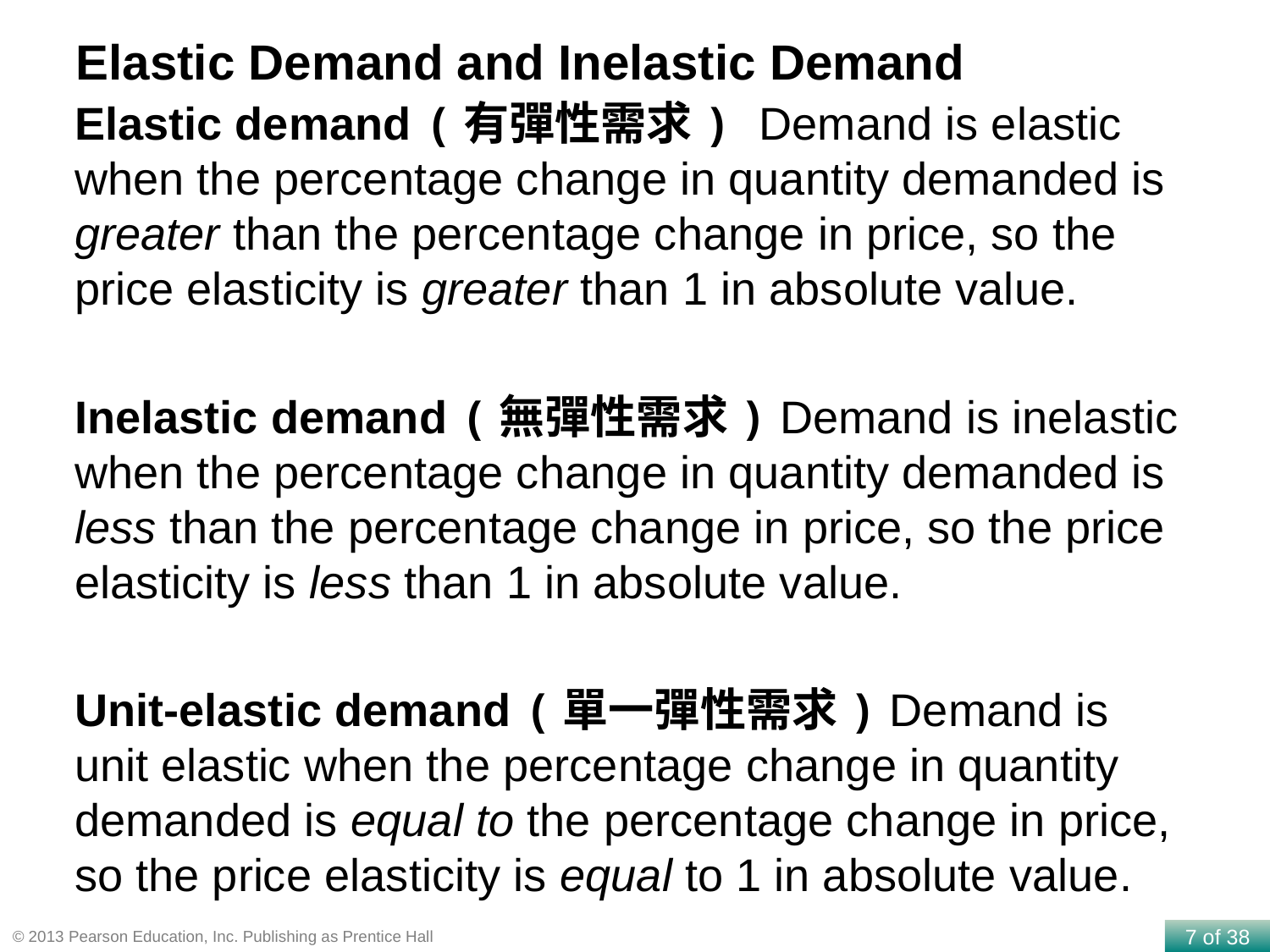

Elastic Demand and Inelastic Demand
Elastic demand (有彈性需求) Demand is elastic when the percentage change in quantity demanded is greater than the percentage change in price, so the price elasticity is greater than 1 in absolute value.

Inelastic demand (無彈性需求) Demand is inelastic when the percentage change in quantity demanded is less than the percentage change in price, so the price elasticity is less than 1 in absolute value.

Unit-elastic demand (單一彈性需求) Demand is unit elastic when the percentage change in quantity demanded is equal to the percentage change in price, so the price elasticity is equal to 1 in absolute value.